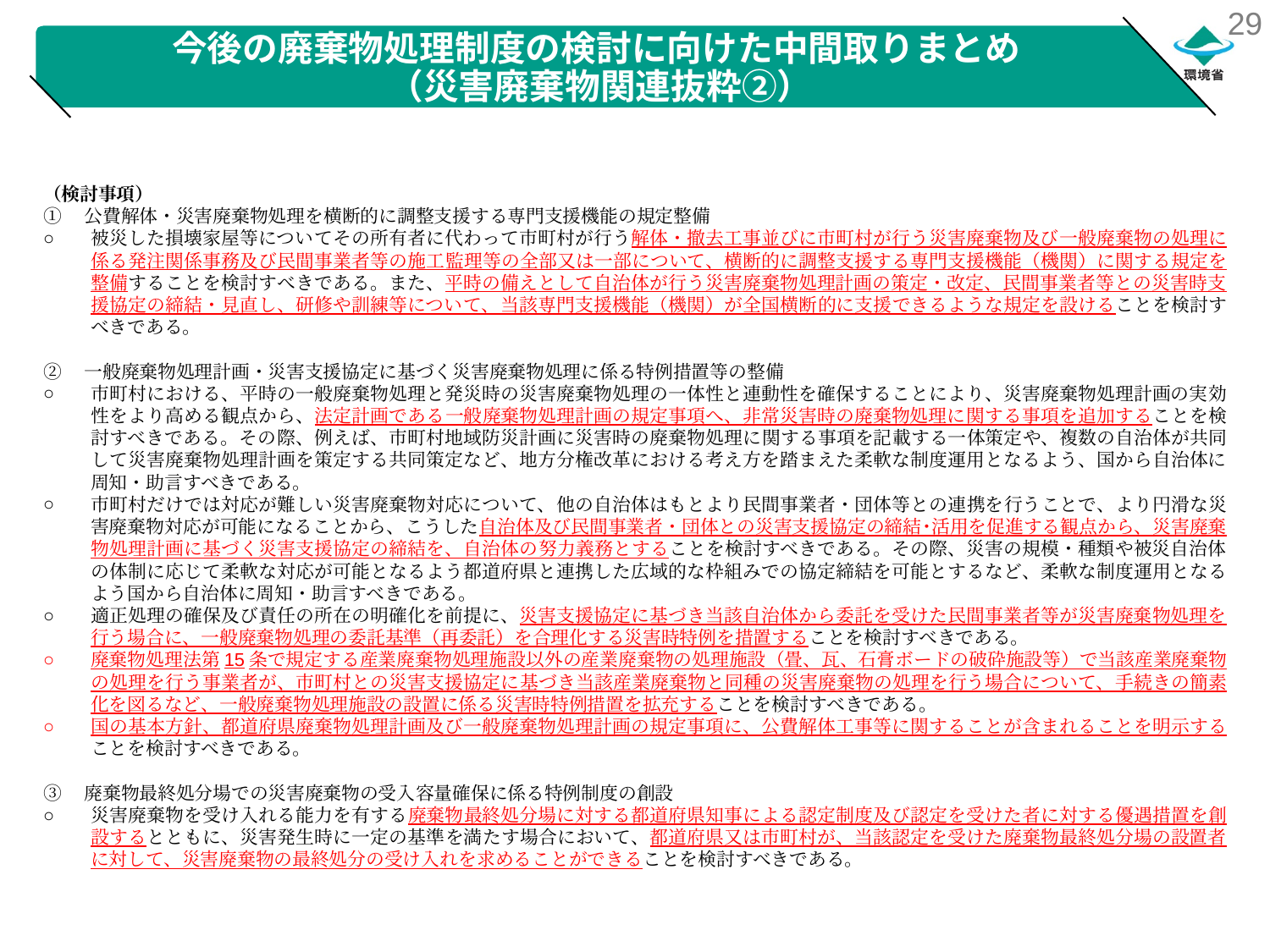

# 今後の廃棄物処理制度の検討に向けた中間取りまとめ （災害廃棄物関連抜粋②）
（検討事項）
①　公費解体・災害廃棄物処理を横断的に調整支援する専門支援機能の規定整備
被災した損壊家屋等についてその所有者に代わって市町村が行う解体・撤去工事並びに市町村が行う災害廃棄物及び一般廃棄物の処理に係る発注関係事務及び民間事業者等の施工監理等の全部又は一部について、横断的に調整支援する専門支援機能（機関）に関する規定を整備することを検討すべきである。また、平時の備えとして自治体が行う災害廃棄物処理計画の策定・改定、民間事業者等との災害時支援協定の締結・見直し、研修や訓練等について、当該専門支援機能（機関）が全国横断的に支援できるような規定を設けることを検討すべきである。

②　一般廃棄物処理計画・災害支援協定に基づく災害廃棄物処理に係る特例措置等の整備
市町村における、平時の一般廃棄物処理と発災時の災害廃棄物処理の一体性と連動性を確保することにより、災害廃棄物処理計画の実効性をより高める観点から、法定計画である一般廃棄物処理計画の規定事項へ、非常災害時の廃棄物処理に関する事項を追加することを検討すべきである。その際、例えば、市町村地域防災計画に災害時の廃棄物処理に関する事項を記載する一体策定や、複数の自治体が共同して災害廃棄物処理計画を策定する共同策定など、地方分権改革における考え方を踏まえた柔軟な制度運用となるよう、国から自治体に周知・助言すべきである。
市町村だけでは対応が難しい災害廃棄物対応について、他の自治体はもとより民間事業者・団体等との連携を行うことで、より円滑な災害廃棄物対応が可能になることから、こうした自治体及び民間事業者・団体との災害支援協定の締結･活用を促進する観点から、災害廃棄物処理計画に基づく災害支援協定の締結を、自治体の努力義務とすることを検討すべきである。その際、災害の規模・種類や被災自治体の体制に応じて柔軟な対応が可能となるよう都道府県と連携した広域的な枠組みでの協定締結を可能とするなど、柔軟な制度運用となるよう国から自治体に周知・助言すべきである。
適正処理の確保及び責任の所在の明確化を前提に、災害支援協定に基づき当該自治体から委託を受けた民間事業者等が災害廃棄物処理を行う場合に、一般廃棄物処理の委託基準（再委託）を合理化する災害時特例を措置することを検討すべきである。
廃棄物処理法第15条で規定する産業廃棄物処理施設以外の産業廃棄物の処理施設（畳、瓦、石膏ボードの破砕施設等）で当該産業廃棄物の処理を行う事業者が、市町村との災害支援協定に基づき当該産業廃棄物と同種の災害廃棄物の処理を行う場合について、手続きの簡素化を図るなど、一般廃棄物処理施設の設置に係る災害時特例措置を拡充することを検討すべきである。
国の基本方針、都道府県廃棄物処理計画及び一般廃棄物処理計画の規定事項に、公費解体工事等に関することが含まれることを明示することを検討すべきである。

③　廃棄物最終処分場での災害廃棄物の受入容量確保に係る特例制度の創設
災害廃棄物を受け入れる能力を有する廃棄物最終処分場に対する都道府県知事による認定制度及び認定を受けた者に対する優遇措置を創設するとともに、災害発生時に一定の基準を満たす場合において、都道府県又は市町村が、当該認定を受けた廃棄物最終処分場の設置者に対して、災害廃棄物の最終処分の受け入れを求めることができることを検討すべきである。